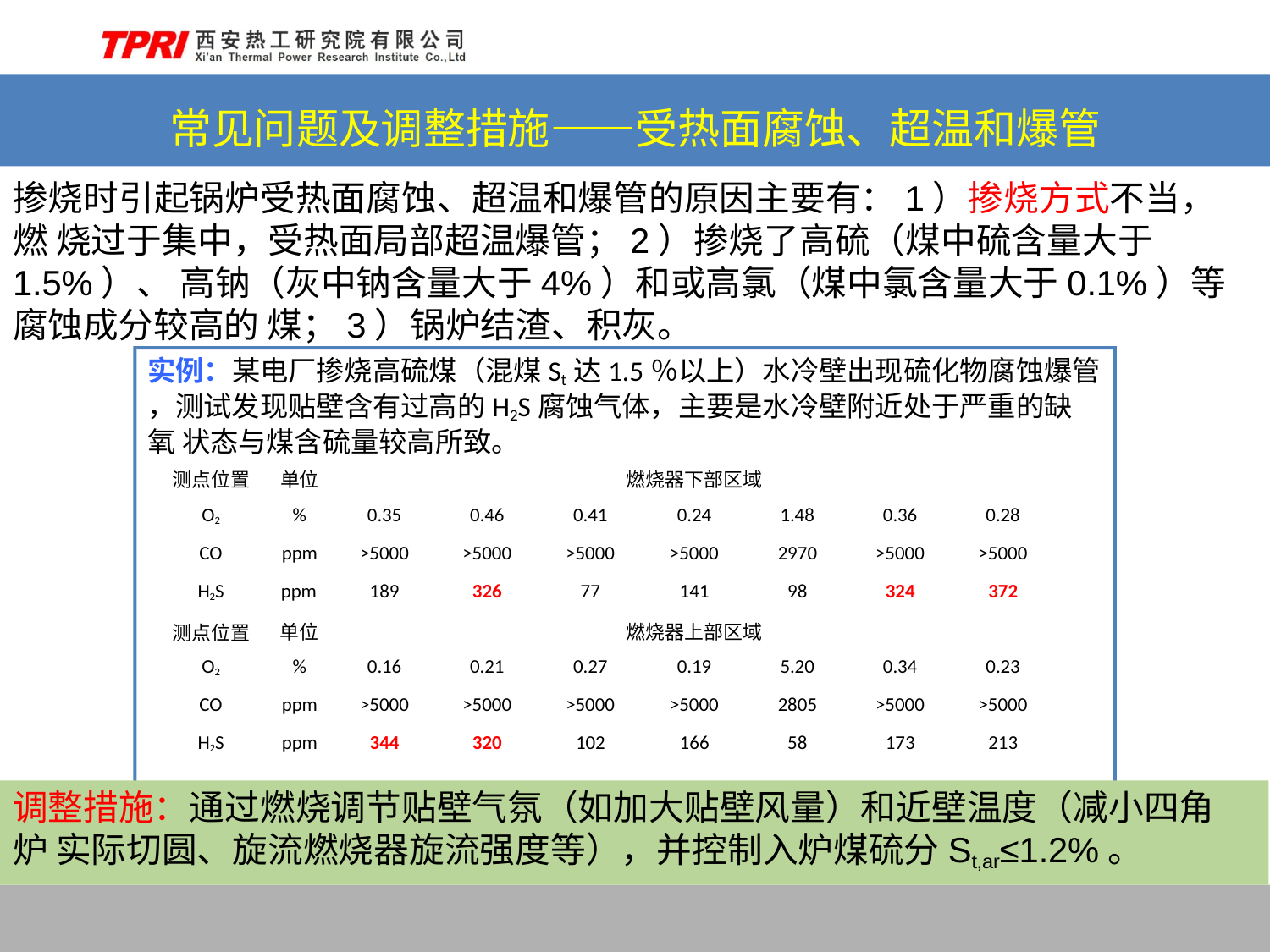

# 常见问题及调整措施——受热面腐蚀、超温和爆管
掺烧时引起锅炉受热面腐蚀、超温和爆管的原因主要有：1）掺烧方式不当，燃 烧过于集中，受热面局部超温爆管；2）掺烧了高硫（煤中硫含量大于1.5%）、 高钠（灰中钠含量大于4%）和或高氯（煤中氯含量大于0.1%）等腐蚀成分较高的 煤；3）锅炉结渣、积灰。
实例：某电厂掺烧高硫煤（混煤St达1.5％以上）水冷壁出现硫化物腐蚀爆管
，测试发现贴壁含有过高的H2S腐蚀气体，主要是水冷壁附近处于严重的缺氧 状态与煤含硫量较高所致。

| 测点位置 | 单位 |  |  |  | 燃烧器下部区域 |  |  |  |
| --- | --- | --- | --- | --- | --- | --- | --- | --- |
| O2 | % | 0.35 | 0.46 | 0.41 | 0.24 | 1.48 | 0.36 | 0.28 |
| CO | ppm | >5000 | >5000 | >5000 | >5000 | 2970 | >5000 | >5000 |
| H2S 测点位置 | ppm 单位 | 189 | 326 | 77 | 141 燃烧器上部区域 | 98 | 324 | 372 |
| O2 | % | 0.16 | 0.21 | 0.27 | 0.19 | 5.20 | 0.34 | 0.23 |
| CO | ppm | >5000 | >5000 | >5000 | >5000 | 2805 | >5000 | >5000 |
| H2S | ppm | 344 | 320 | 102 | 166 | 58 | 173 | 213 |

调整措施：通过燃烧调节贴壁气氛（如加大贴壁风量）和近壁温度（减小四角炉 实际切圆、旋流燃烧器旋流强度等），并控制入炉煤硫分St,ar≤1.2%。